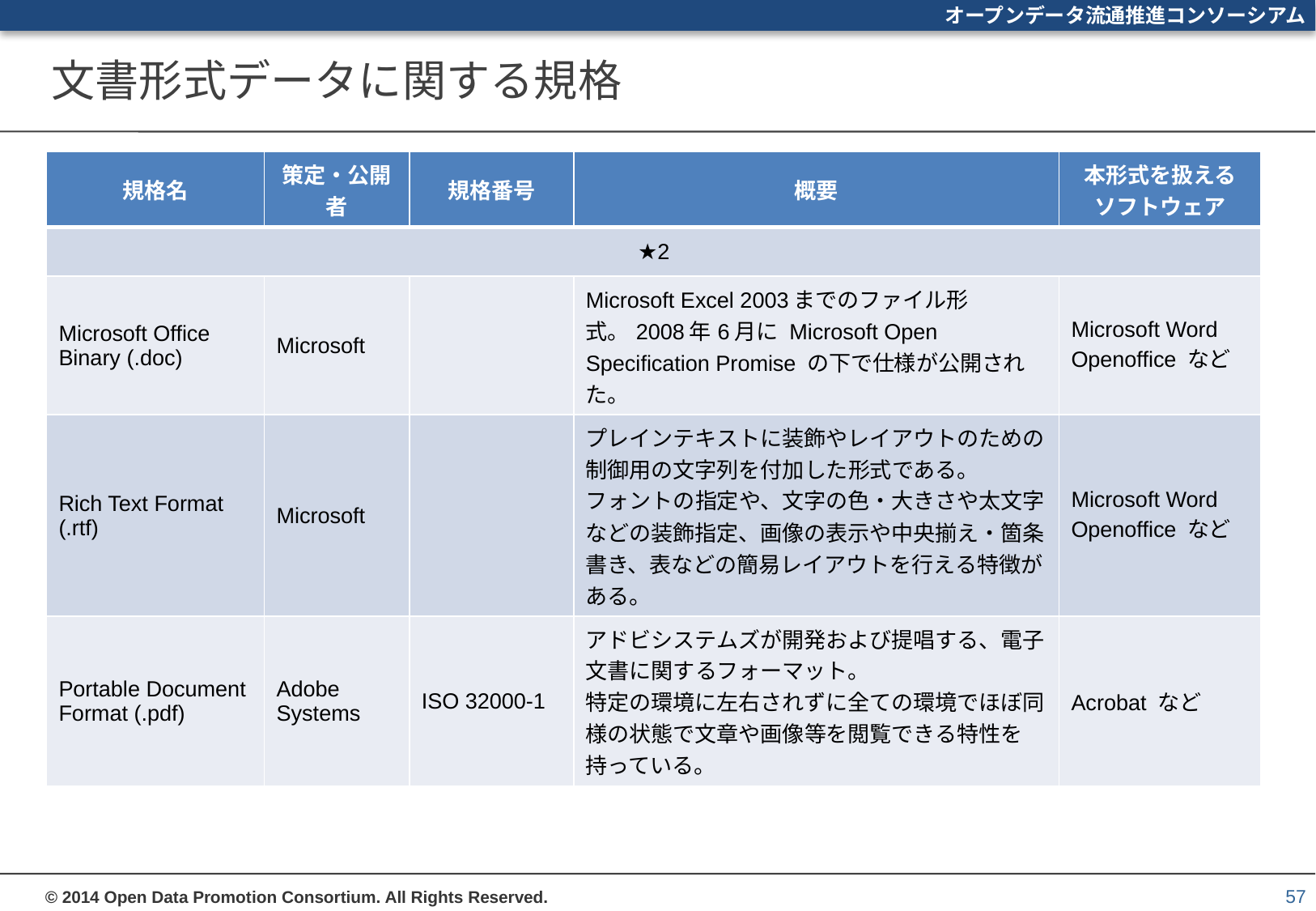

# 文書形式データに関する規格
| 規格名 | 策定・公開者 | 規格番号 | 概要 | 本形式を扱える ソフトウェア |
| --- | --- | --- | --- | --- |
| ★2 |  |  |  |  |
| Microsoft Office Binary (.doc) | Microsoft |  | Microsoft Excel 2003までのファイル形式。2008年6月に Microsoft Open Specification Promise の下で仕様が公開された。 | Microsoft Word Openoffice など |
| Rich Text Format (.rtf) | Microsoft |  | プレインテキストに装飾やレイアウトのための制御用の文字列を付加した形式である。 フォントの指定や、文字の色・大きさや太文字などの装飾指定、画像の表示や中央揃え・箇条書き、表などの簡易レイアウトを行える特徴がある。 | Microsoft Word Openoffice など |
| Portable Document Format (.pdf) | Adobe Systems | ISO 32000-1 | アドビシステムズが開発および提唱する、電子文書に関するフォーマット。 特定の環境に左右されずに全ての環境でほぼ同様の状態で文章や画像等を閲覧できる特性を持っている。 | Acrobat など |
57